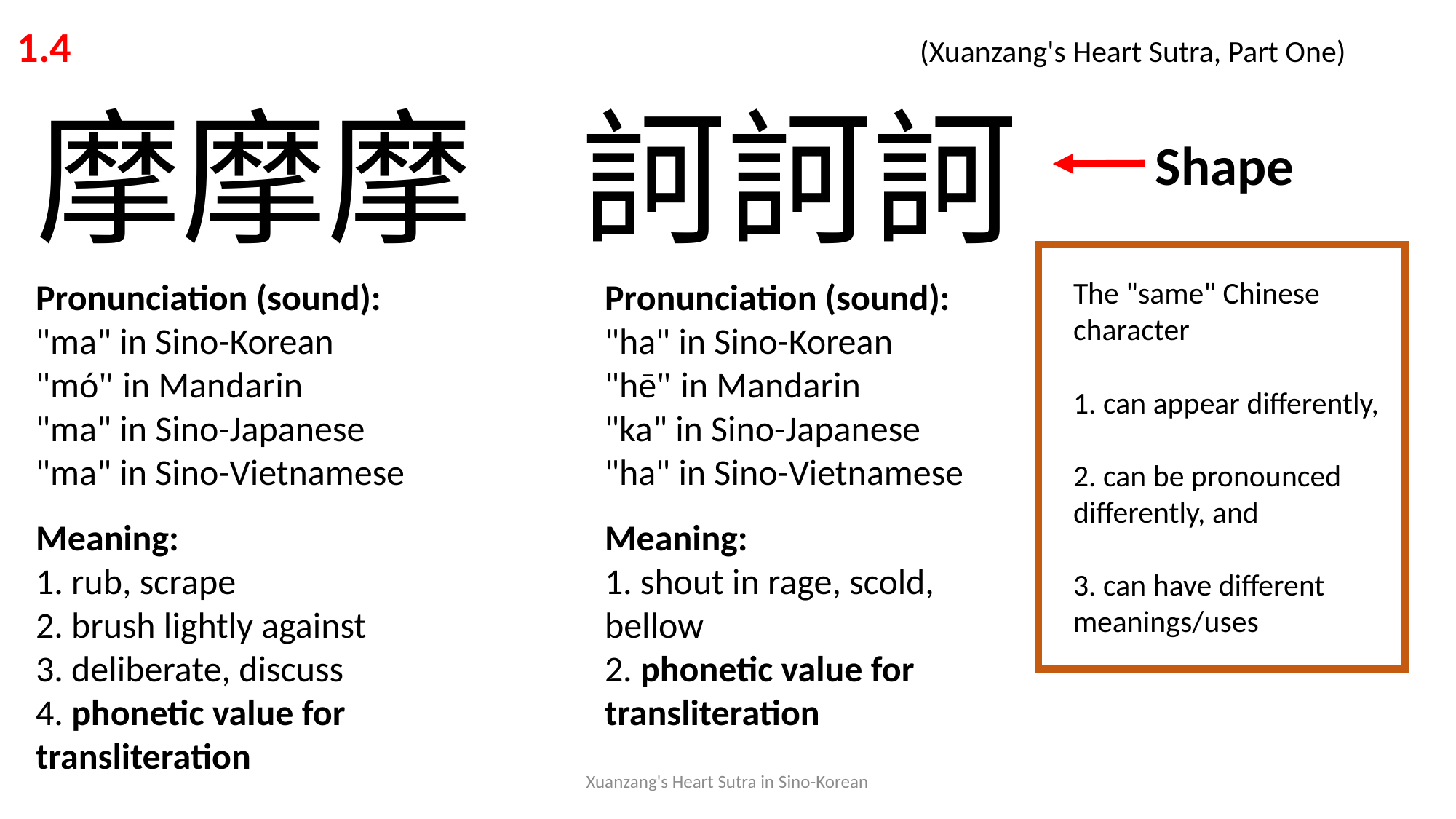

1.4  		 			                                     (Xuanzang's Heart Sutra, Part One)
摩摩摩	訶訶訶
Shape

Pronunciation (sound):
"ma" in Sino-Korean
"mó" in Mandarin
"ma" in Sino-Japanese
"ma" in Sino-Vietnamese

Meaning:
1. rub, scrape
2. brush lightly against
3. deliberate, discuss
4. phonetic value for transliteration
Pronunciation (sound):
"ha" in Sino-Korean
"hē" in Mandarin
"ka" in Sino-Japanese
"ha" in Sino-Vietnamese

Meaning:
1. shout in rage, scold, bellow
2. phonetic value for transliteration
The "same" Chinese character

1. can appear differently,

2. can be pronounced differently, and

3. can have different meanings/uses
Xuanzang's Heart Sutra in Sino-Korean